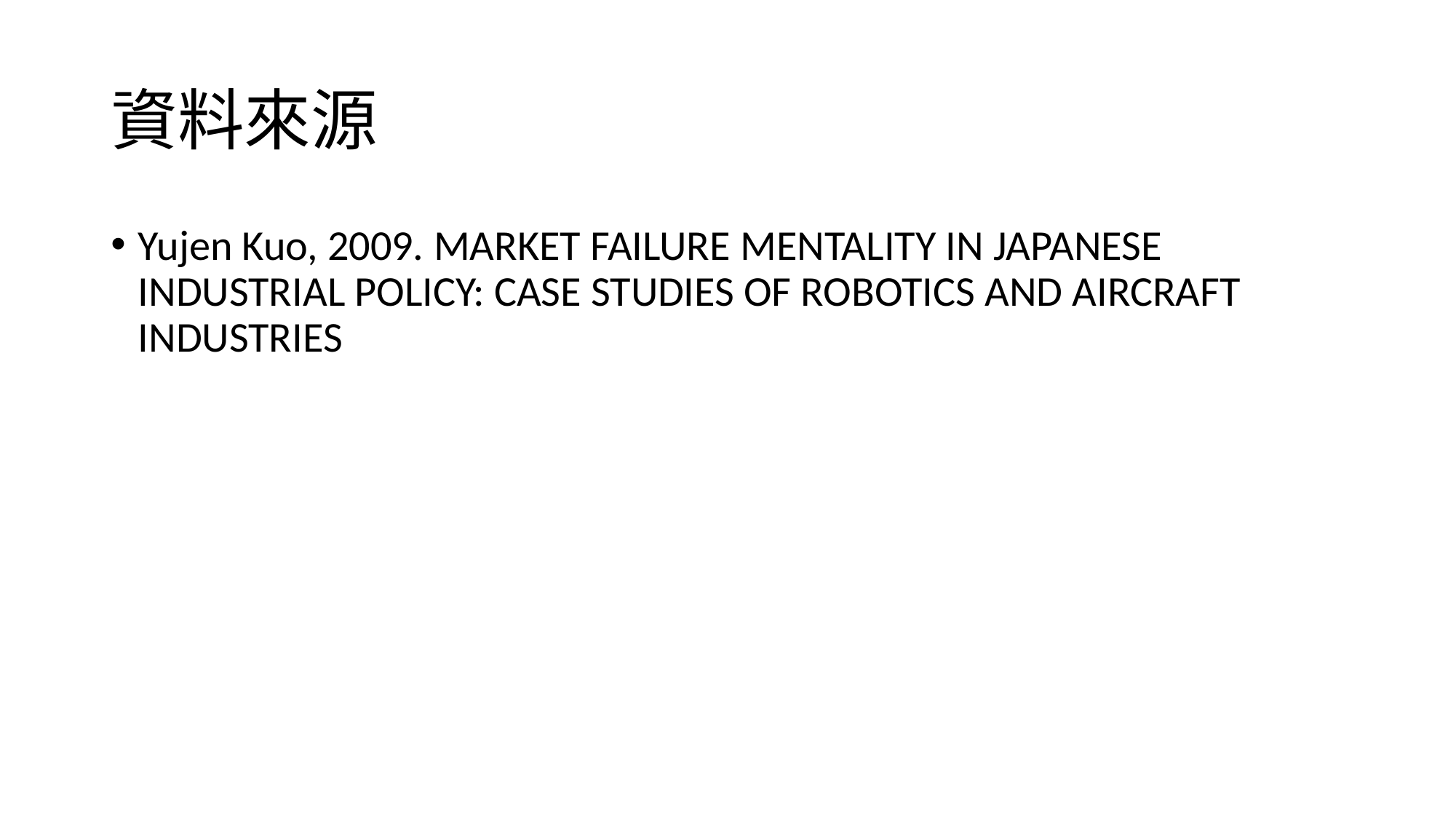

# 資料來源
Yujen Kuo, 2009. MARKET FAILURE MENTALITY IN JAPANESE INDUSTRIAL POLICY: CASE STUDIES OF ROBOTICS AND AIRCRAFT INDUSTRIES